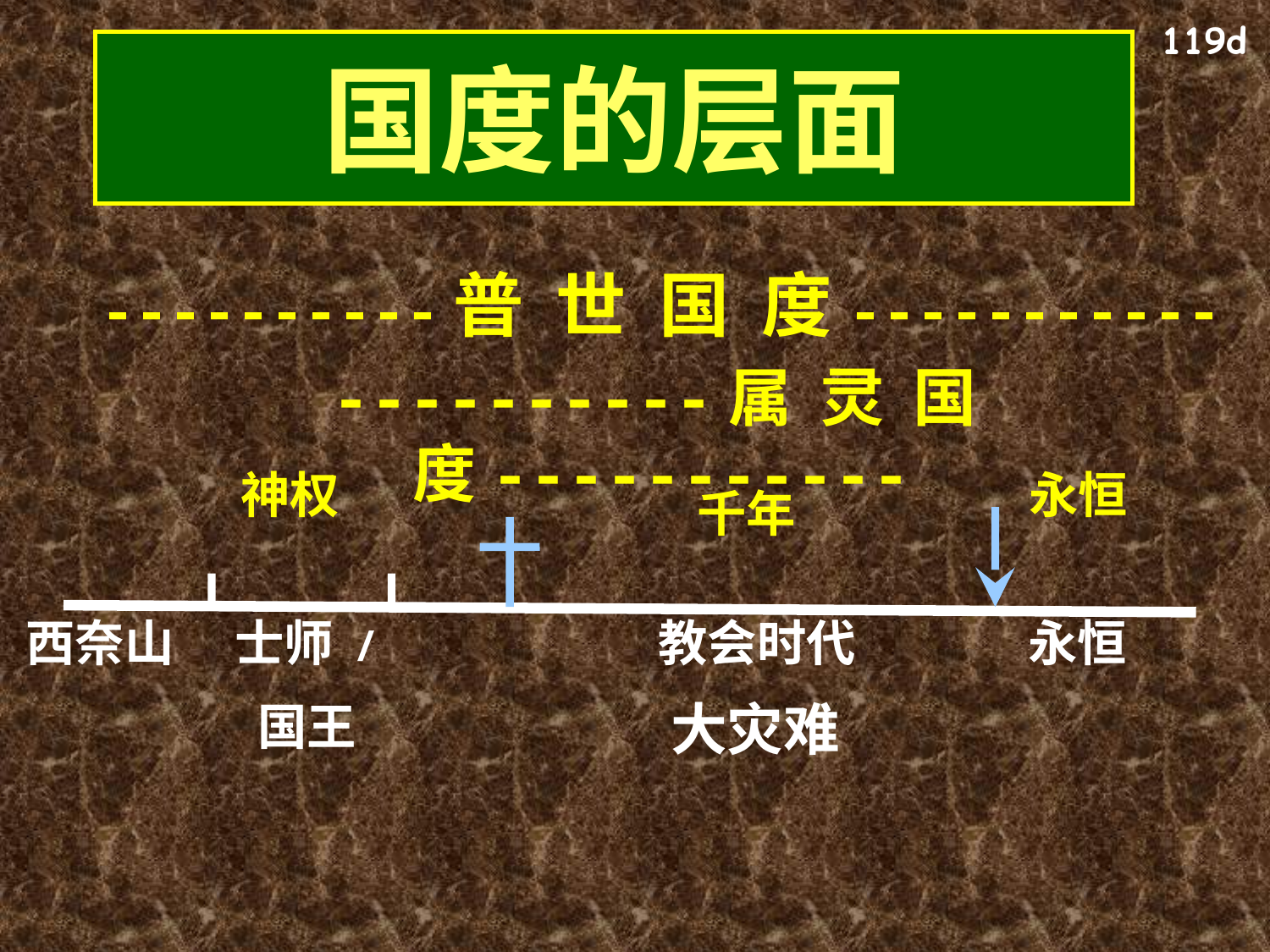

119d
国度的层面
----------普  世  国  度-----------
----------属  灵  国  度-----------
神权
永恒
千年

西奈山

士师 /
国王
教会时代
永恒
大灾难